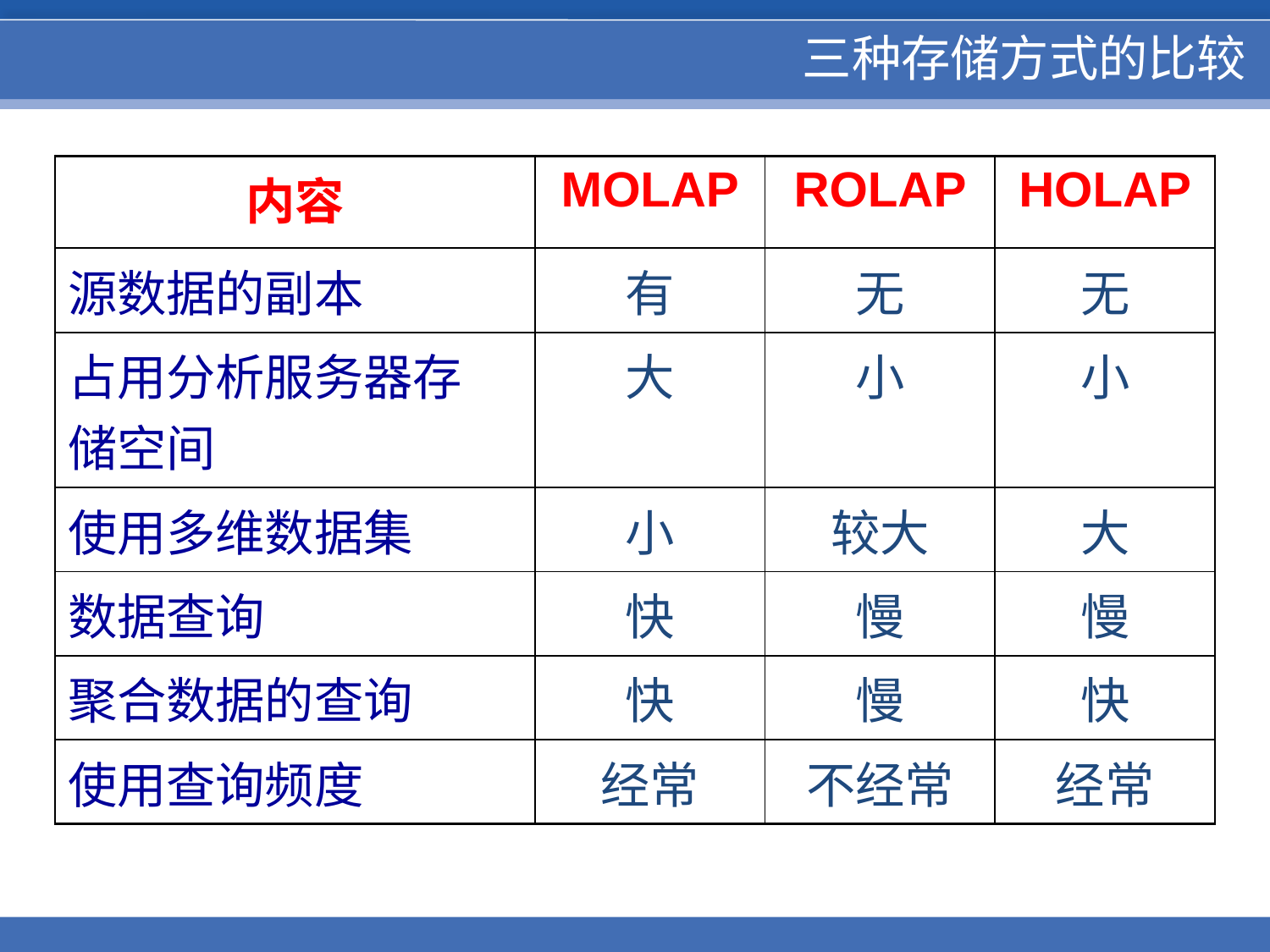

# 三种存储方式的比较
| 内容 | MOLAP | ROLAP | HOLAP |
| --- | --- | --- | --- |
| 源数据的副本 | 有 | 无 | 无 |
| 占用分析服务器存 储空间 | 大 | 小 | 小 |
| 使用多维数据集 | 小 | 较大 | 大 |
| 数据查询 | 快 | 慢 | 慢 |
| 聚合数据的查询 | 快 | 慢 | 快 |
| 使用查询频度 | 经常 | 不经常 | 经常 |